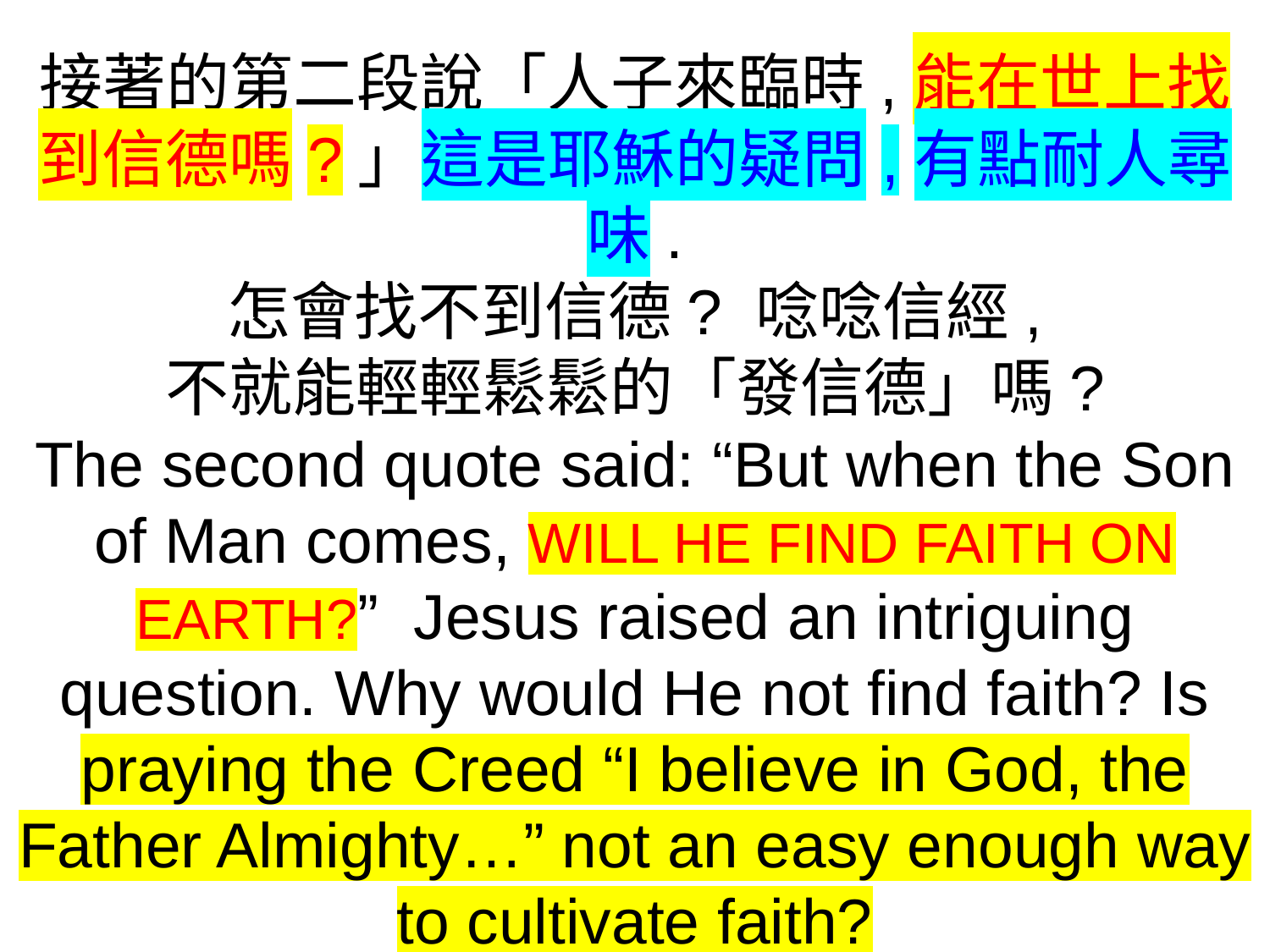

接著的第二段說「人子來臨時,能在世上找到信德嗎?」這是耶穌的疑問,有點耐人尋味.
怎會找不到信德? 唸唸信經,
不就能輕輕鬆鬆的「發信德」嗎?
The second quote said: “But when the Son of Man comes, WILL HE FIND FAITH ON EARTH?”  Jesus raised an intriguing question. Why would He not find faith? Is praying the Creed “I believe in God, the Father Almighty…” not an easy enough way to cultivate faith?